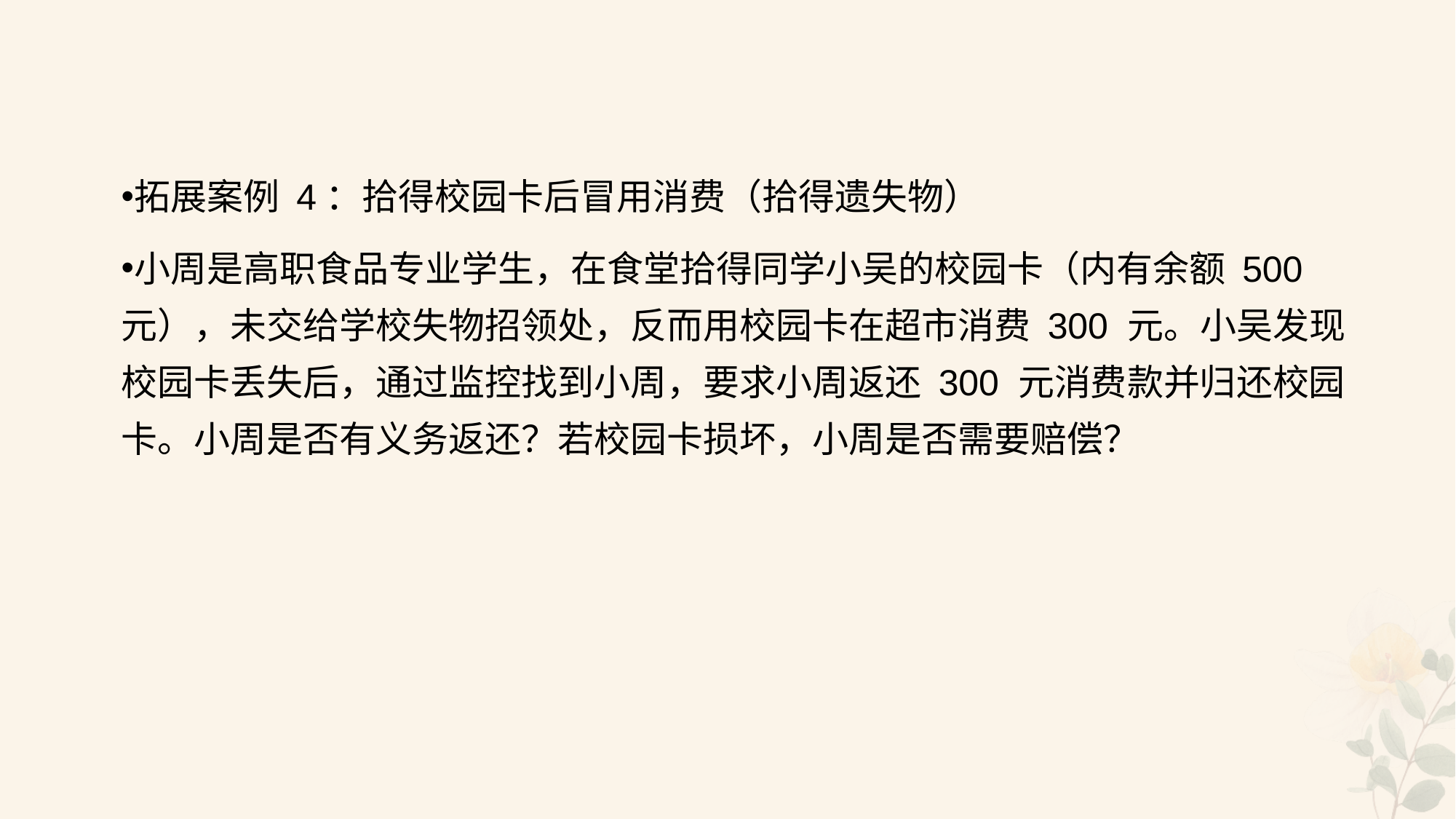

#
拓展案例 4：拾得校园卡后冒用消费（拾得遗失物）
小周是高职食品专业学生，在食堂拾得同学小吴的校园卡（内有余额 500 元），未交给学校失物招领处，反而用校园卡在超市消费 300 元。小吴发现校园卡丢失后，通过监控找到小周，要求小周返还 300 元消费款并归还校园卡。小周是否有义务返还？若校园卡损坏，小周是否需要赔偿？